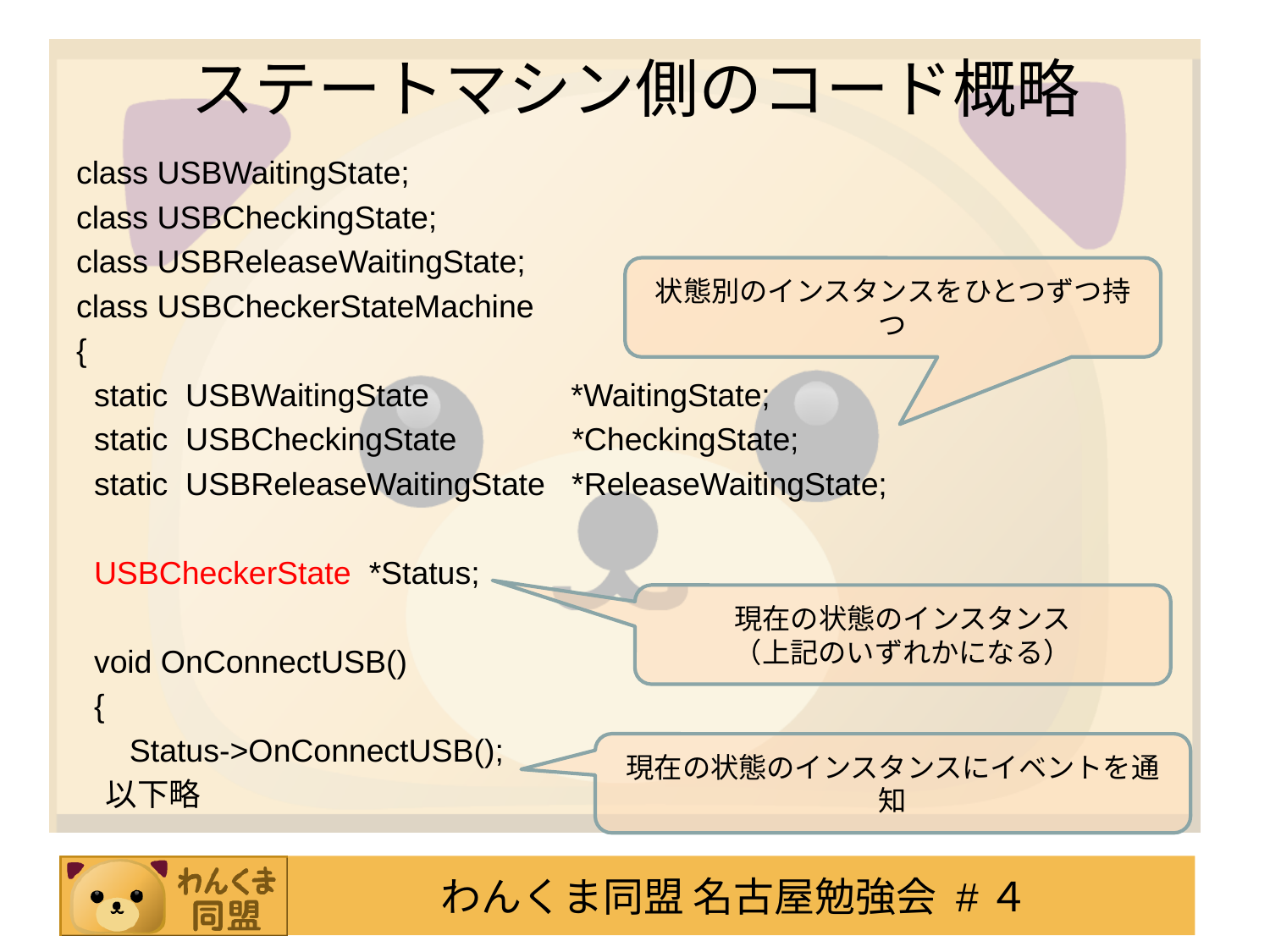

# ステートマシン側のコード概略
class USBWaitingState;
class USBCheckingState;
class USBReleaseWaitingState;
class USBCheckerStateMachine
{
  static  USBWaitingState                *WaitingState;
  static  USBCheckingState             *CheckingState;
  static  USBReleaseWaitingState   *ReleaseWaitingState;

  USBCheckerState  *Status;

  void OnConnectUSB()
  {
      Status->OnConnectUSB();
   以下略

状態別のインスタンスをひとつずつ持つ
現在の状態のインスタンス
（上記のいずれかになる）
現在の状態のインスタンスにイベントを通知